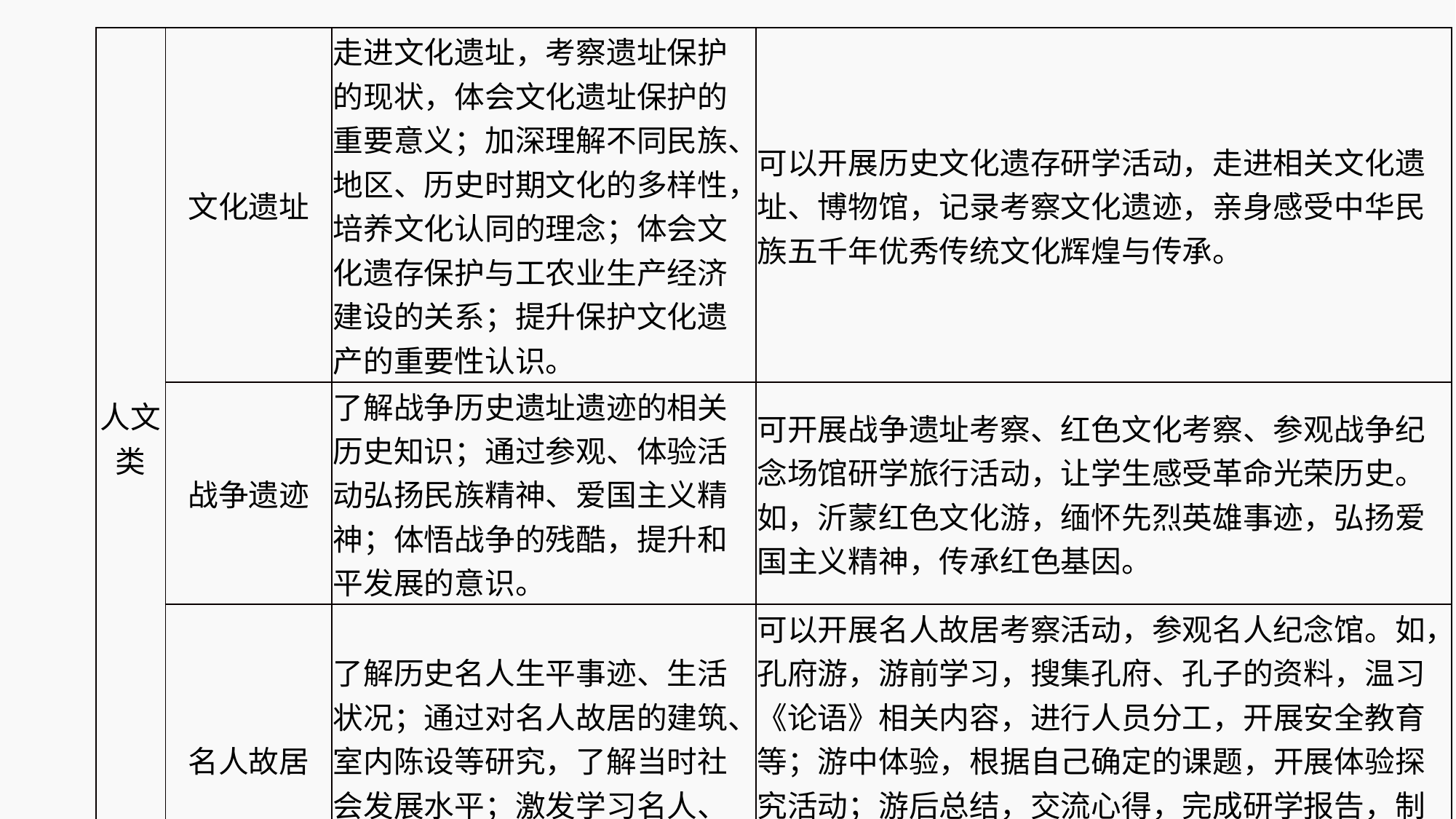

| 人文类 | 文化遗址 | 走进文化遗址，考察遗址保护的现状，体会文化遗址保护的重要意义；加深理解不同民族、地区、历史时期文化的多样性，培养文化认同的理念；体会文化遗存保护与工农业生产经济建设的关系；提升保护文化遗产的重要性认识。 | 可以开展历史文化遗存研学活动，走进相关文化遗址、博物馆，记录考察文化遗迹，亲身感受中华民族五千年优秀传统文化辉煌与传承。 |
| --- | --- | --- | --- |
|  | 战争遗迹 | 了解战争历史遗址遗迹的相关历史知识；通过参观、体验活动弘扬民族精神、爱国主义精神；体悟战争的残酷，提升和平发展的意识。 | 可开展战争遗址考察、红色文化考察、参观战争纪念场馆研学旅行活动，让学生感受革命光荣历史。如，沂蒙红色文化游，缅怀先烈英雄事迹，弘扬爱国主义精神，传承红色基因。 |
|  | 名人故居 | 了解历史名人生平事迹、生活状况；通过对名人故居的建筑、室内陈设等研究，了解当时社会发展水平；激发学习名人、成就非凡人生的情怀。 | 可以开展名人故居考察活动，参观名人纪念馆。如，孔府游，游前学习，搜集孔府、孔子的资料，温习《论语》相关内容，进行人员分工，开展安全教育等；游中体验，根据自己确定的课题，开展体验探究活动；游后总结，交流心得，完成研学报告，制作专题海报，设计制作《名人故居研学旅行美篇》活动。 |